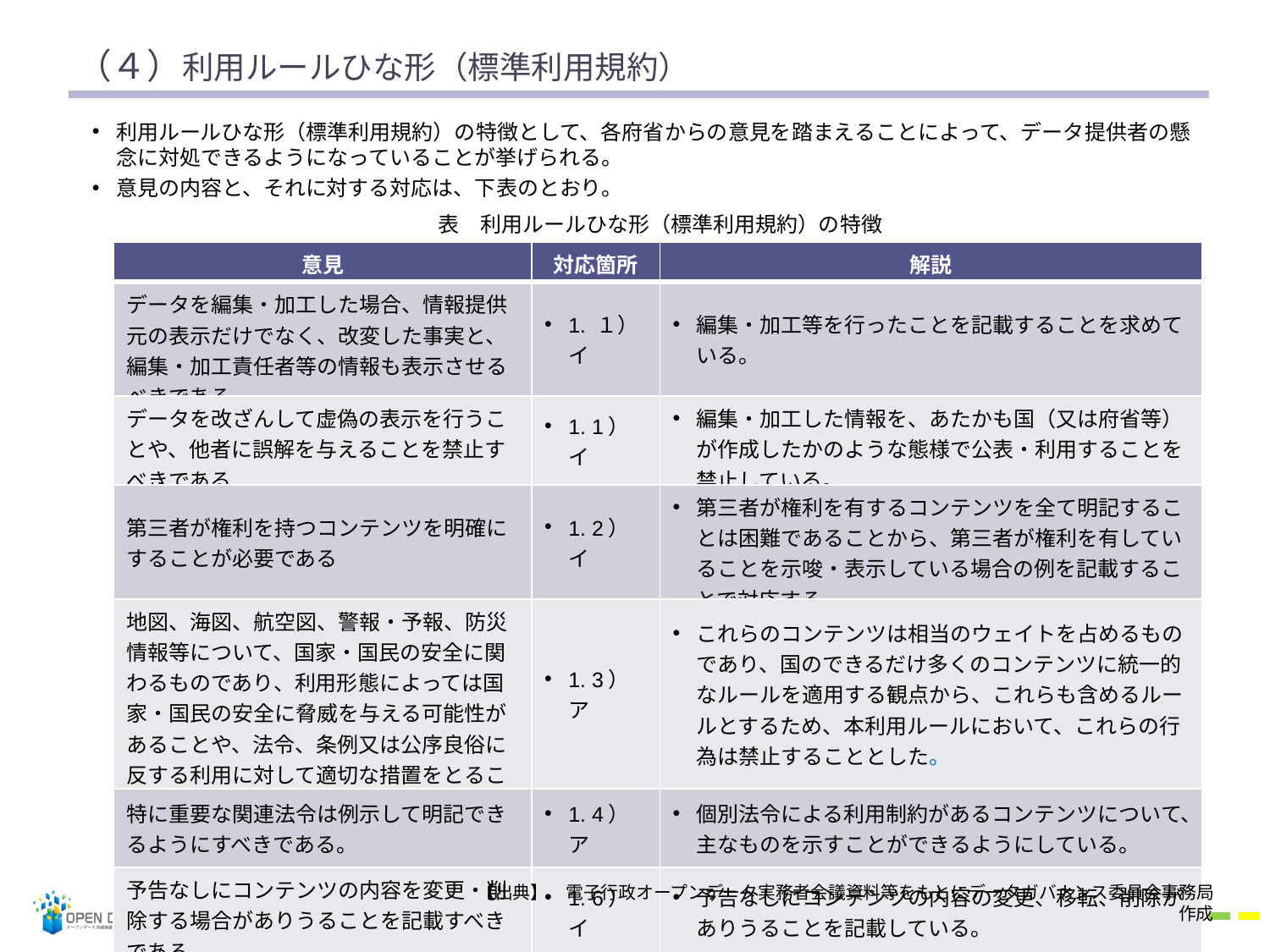

# （４）利用ルールひな形（標準利用規約）
利用ルールひな形（標準利用規約）の特徴として、各府省からの意見を踏まえることによって、データ提供者の懸念に対処できるようになっていることが挙げられる。
意見の内容と、それに対する対応は、下表のとおり。
表　利用ルールひな形（標準利用規約）の特徴
| 意見 | 対応箇所 | 解説 |
| --- | --- | --- |
| データを編集・加工した場合、情報提供元の表示だけでなく、改変した事実と、編集・加工責任者等の情報も表示させるべきである。 | 1. １） イ | 編集・加工等を行ったことを記載することを求めている。 |
| データを改ざんして虚偽の表示を行うことや、他者に誤解を与えることを禁止すべきである | 1. 1） イ | 編集・加工した情報を、あたかも国（又は府省等）が作成したかのような態様で公表・利用することを禁止している。 |
| 第三者が権利を持つコンテンツを明確にすることが必要である | 1. 2） イ | 第三者が権利を有するコンテンツを全て明記することは困難であることから、第三者が権利を有していることを示唆・表示している場合の例を記載することで対応する。 |
| 地図、海図、航空図、警報・予報、防災情報等について、国家・国民の安全に関わるものであり、利用形態によっては国家・国民の安全に脅威を与える可能性があることや、法令、条例又は公序良俗に反する利用に対して適切な措置をとることができることを明確にする必要がある | 1. 3） ア | これらのコンテンツは相当のウェイトを占めるものであり、国のできるだけ多くのコンテンツに統一的なルールを適用する観点から、これらも含めるルールとするため、本利用ルールにおいて、これらの行為は禁止することとした。 |
| 特に重要な関連法令は例示して明記できるようにすべきである。 | 1. 4） ア | 個別法令による利用制約があるコンテンツについて、主なものを示すことができるようにしている。 |
| 予告なしにコンテンツの内容を変更・削除する場合がありうることを記載すべきである。 | 1. 6） イ | 予告なしにコンテンツの内容の変更、移転、削除がありうることを記載している。 |
【出典】　電子行政オープンデータ実務者会議資料等をもとにデータガバナンス委員会事務局作成
27